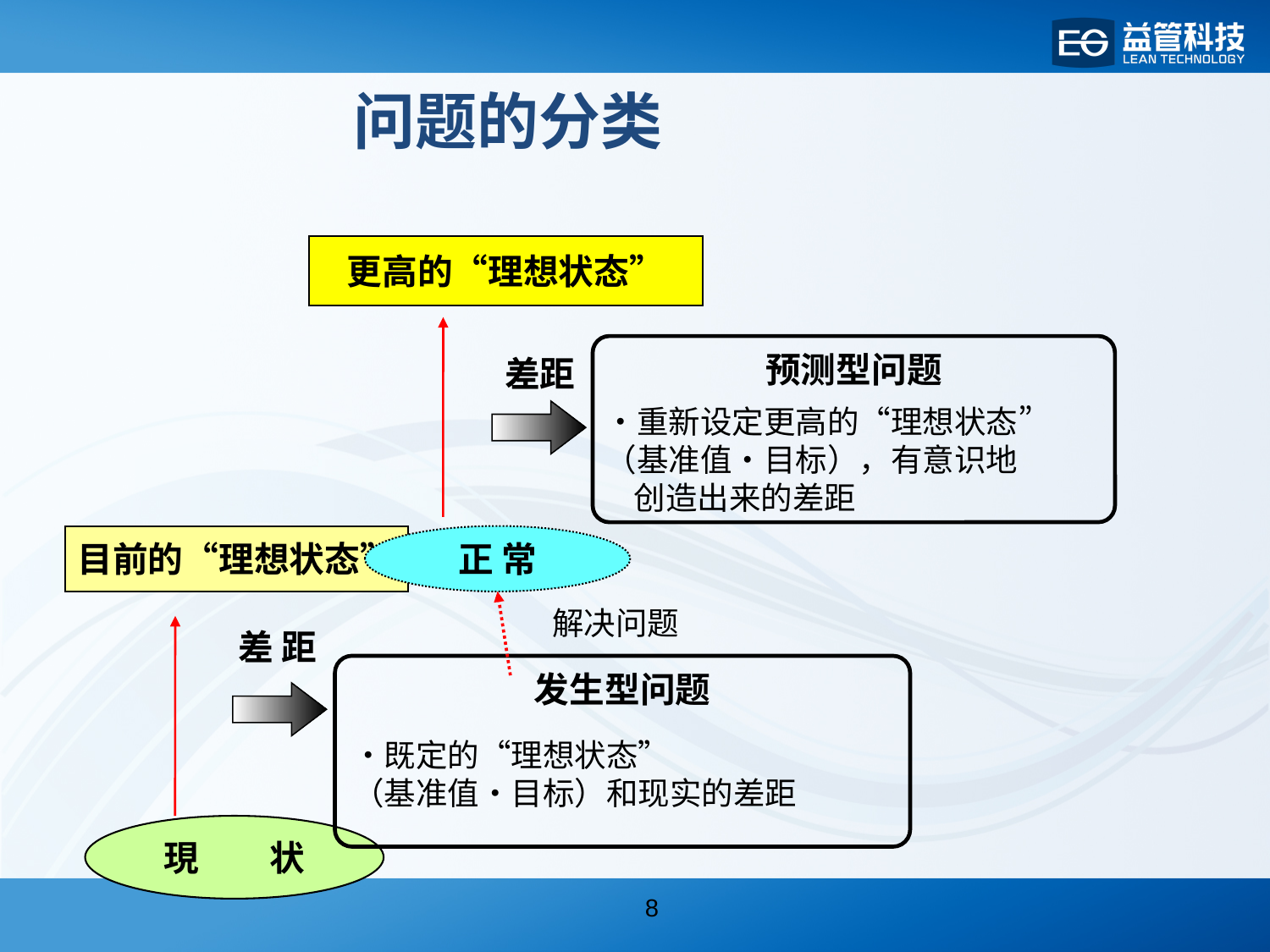

问题的分类
更高的“理想状态”

预测型问题
差距

・重新设定更高的“理想状态”（基准值・目标），有意识地
    创造出来的差距
目前的“理想状态”
正 常
解决问题

差 距
发生型问题

・既定的“理想状态”
（基准值・目标）和现实的差距
現　　状